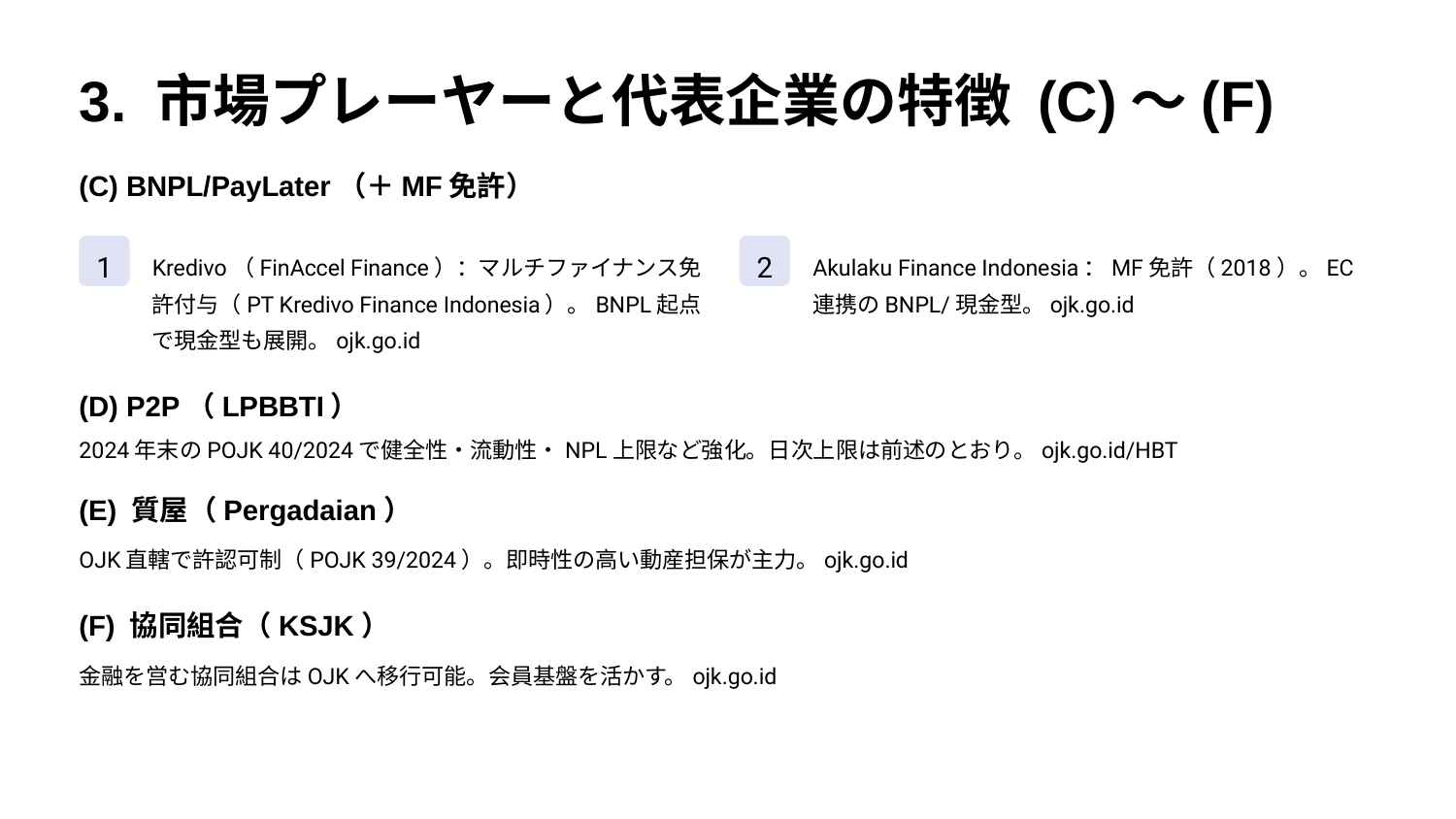

3. 市場プレーヤーと代表企業の特徴 (C)～(F)
(C) BNPL/PayLater（＋MF免許）

1
2
Kredivo（FinAccel Finance）：マルチファイナンス免許付与（PT Kredivo Finance Indonesia）。BNPL起点で現金型も展開。ojk.go.id
Akulaku Finance Indonesia：MF免許（2018）。EC連携のBNPL/現金型。ojk.go.id
(D) P2P（LPBBTI）
2024年末のPOJK 40/2024で健全性・流動性・NPL上限など強化。日次上限は前述のとおり。ojk.go.id/HBT
(E) 質屋（Pergadaian）
OJK直轄で許認可制（POJK 39/2024）。即時性の高い動産担保が主力。ojk.go.id
(F) 協同組合（KSJK）
金融を営む協同組合はOJKへ移行可能。会員基盤を活かす。ojk.go.id